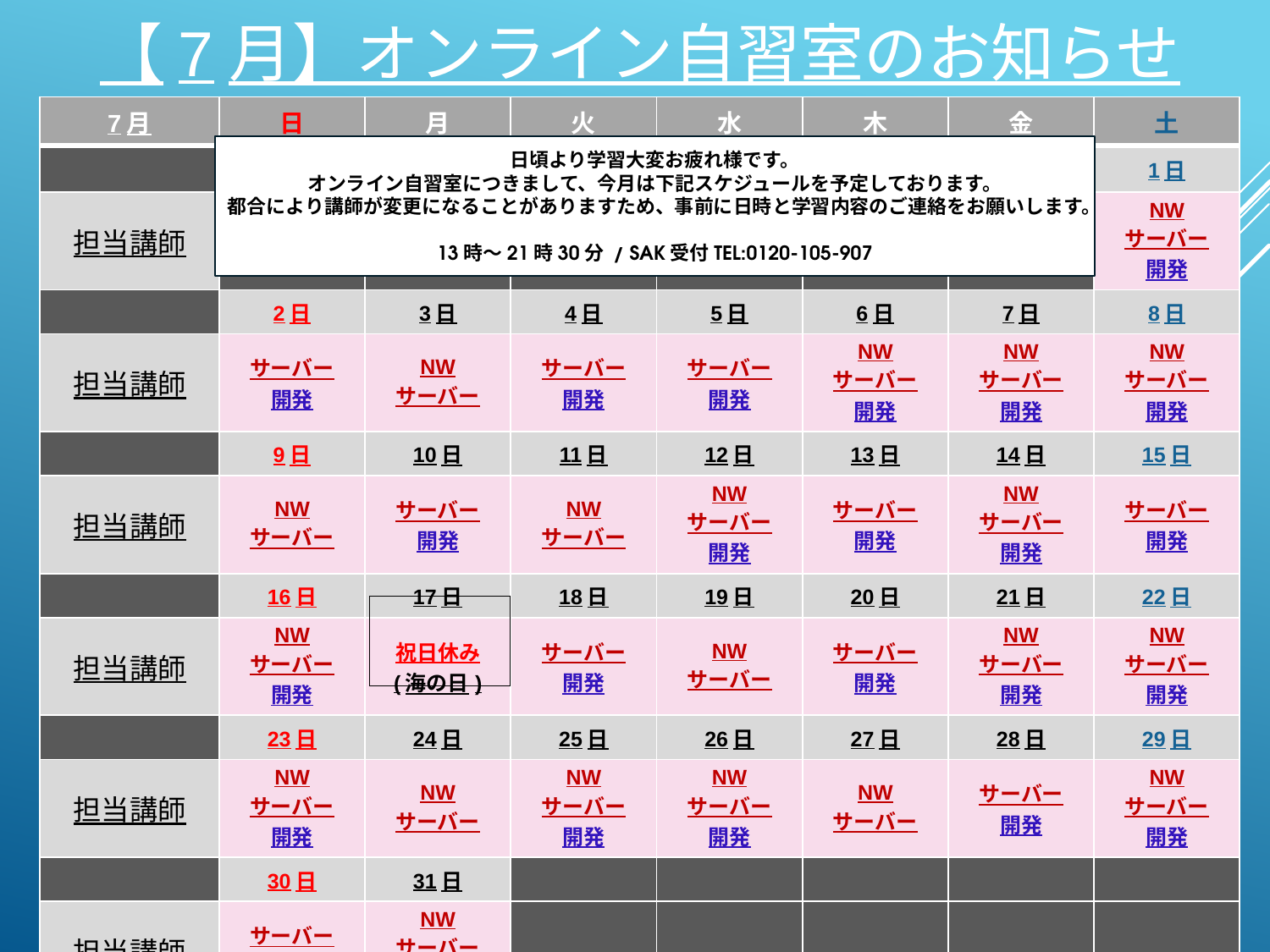

# 【7月】オンライン自習室のお知らせ

| 7月 | 日 | 月 | 火 | 水 | 木 | 金 | 土 |
| --- | --- | --- | --- | --- | --- | --- | --- |
|  |  |  |  |  |  |  | 1日 |
| 担当講師 |  |  |  |  |  |  | NW サーバー 開発 |
|  | 2日 | 3日 | 4日 | 5日 | 6日 | 7日 | 8日 |
| 担当講師 | サーバー 開発 | NW サーバー | サーバー 開発 | サーバー 開発 | NW サーバー 開発 | NW サーバー 開発 | NW サーバー 開発 |
|  | 9日 | 10日 | 11日 | 12日 | 13日 | 14日 | 15日 |
| 担当講師 | NW サーバー | サーバー 開発 | NW サーバー | NW サーバー 開発 | サーバー 開発 | NW サーバー 開発 | サーバー 開発 |
|  | 16日 | 17日 | 18日 | 19日 | 20日 | 21日 | 22日 |
| 担当講師 | NW サーバー 開発 | 祝日休み (海の日) | サーバー 開発 | NW サーバー | サーバー 開発 | NW サーバー 開発 | NW サーバー 開発 |
|  | 23日 | 24日 | 25日 | 26日 | 27日 | 28日 | 29日 |
| 担当講師 | NW サーバー 開発 | NW サーバー | NW サーバー 開発 | NW サーバー 開発 | NW サーバー | サーバー 開発 | NW サーバー 開発 |
|  | 30日 | 31日 |  |  |  |  |  |
| 担当講師 | サーバー 開発 | NW サーバー 開発 |  |  |  |  |  |
日頃より学習大変お疲れ様です。
オンライン自習室につきまして、今月は下記スケジュールを予定しております。
都合により講師が変更になることがありますため、事前に日時と学習内容のご連絡をお願いします。
13時～21時30分 / SAK受付TEL:0120-105-907